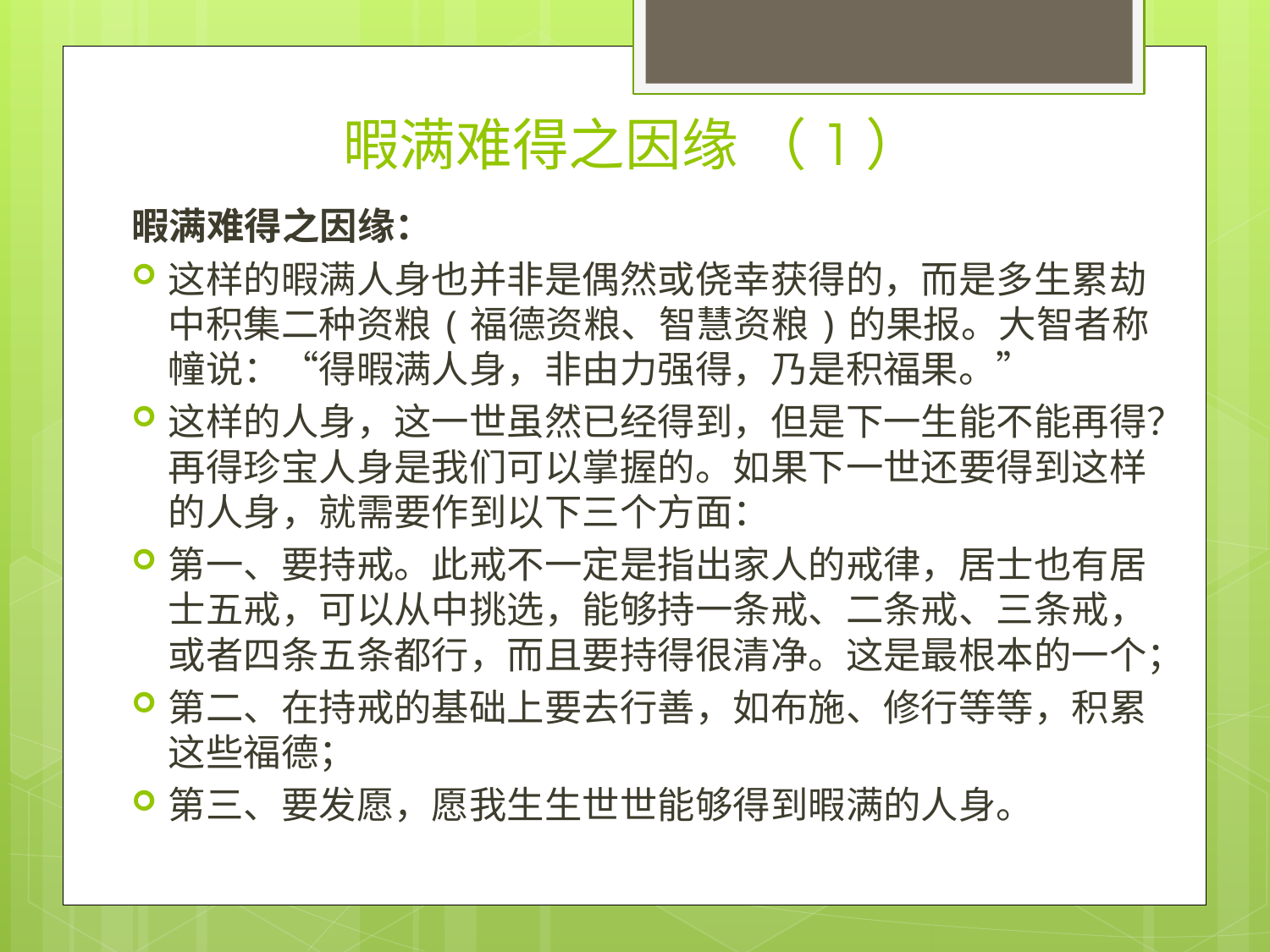

# 暇满难得之因缘 （1）
暇满难得之因缘：
这样的暇满人身也并非是偶然或侥幸获得的，而是多生累劫中积集二种资粮(福德资粮、智慧资粮)的果报。大智者称幢说：“得暇满人身，非由力强得，乃是积福果。”
这样的人身，这一世虽然已经得到，但是下一生能不能再得？再得珍宝人身是我们可以掌握的。如果下一世还要得到这样的人身，就需要作到以下三个方面：
第一、要持戒。此戒不一定是指出家人的戒律，居士也有居士五戒，可以从中挑选，能够持一条戒、二条戒、三条戒，或者四条五条都行，而且要持得很清净。这是最根本的一个；
第二、在持戒的基础上要去行善，如布施、修行等等，积累这些福德；
第三、要发愿，愿我生生世世能够得到暇满的人身。